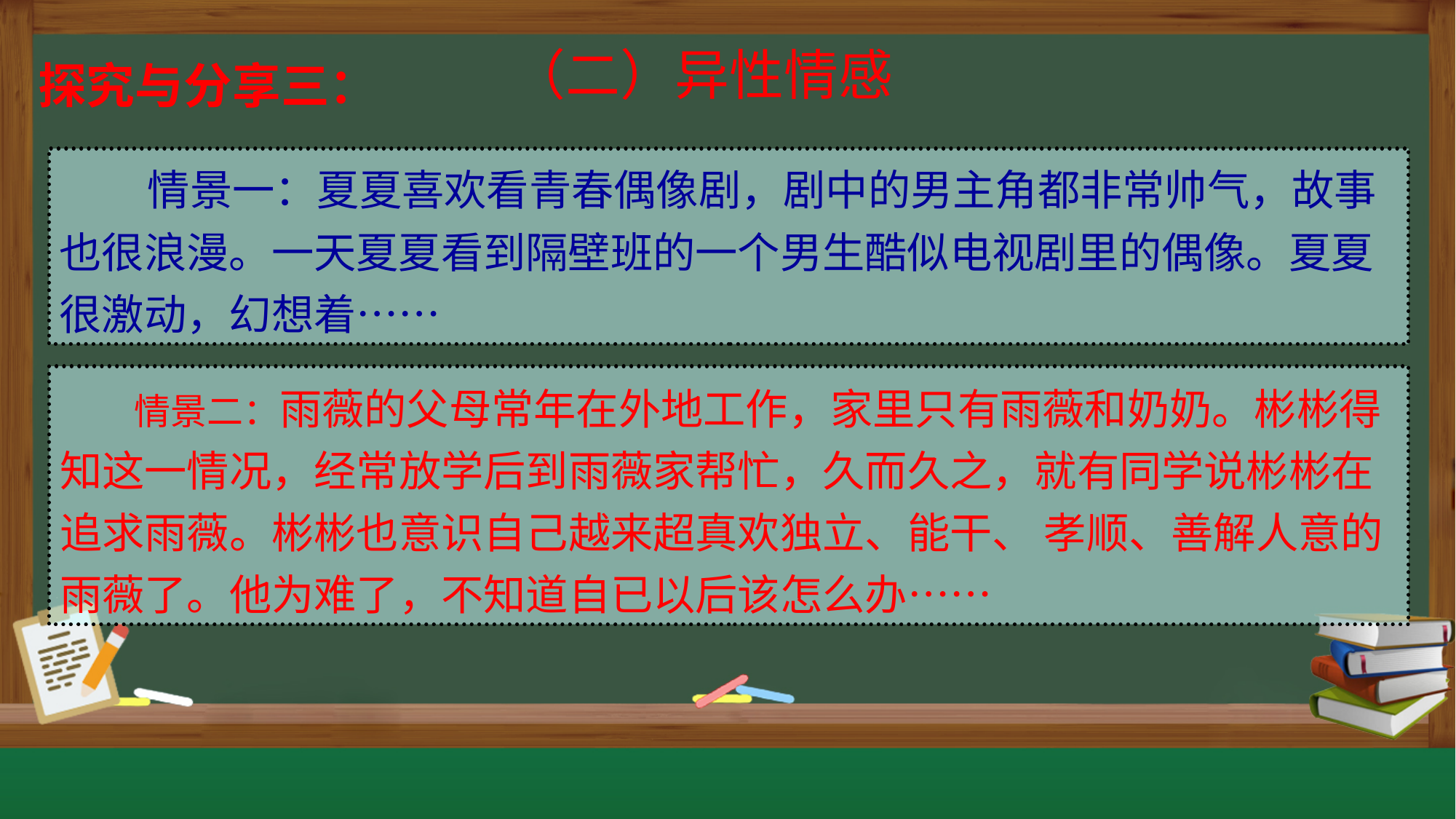

探究与分享三：
（二）异性情感
       情景一：夏夏喜欢看青春偶像剧，剧中的男主角都非常帅气，故事也很浪漫。一天夏夏看到隔壁班的一个男生酷似电视剧里的偶像。夏夏很激动，幻想着……
        情景二：雨薇的父母常年在外地工作，家里只有雨薇和奶奶。彬彬得知这一情况，经常放学后到雨薇家帮忙，久而久之，就有同学说彬彬在追求雨薇。彬彬也意识自己越来超真欢独立、能干、 孝顺、善解人意的雨薇了。他为难了，不知道自已以后该怎么办……